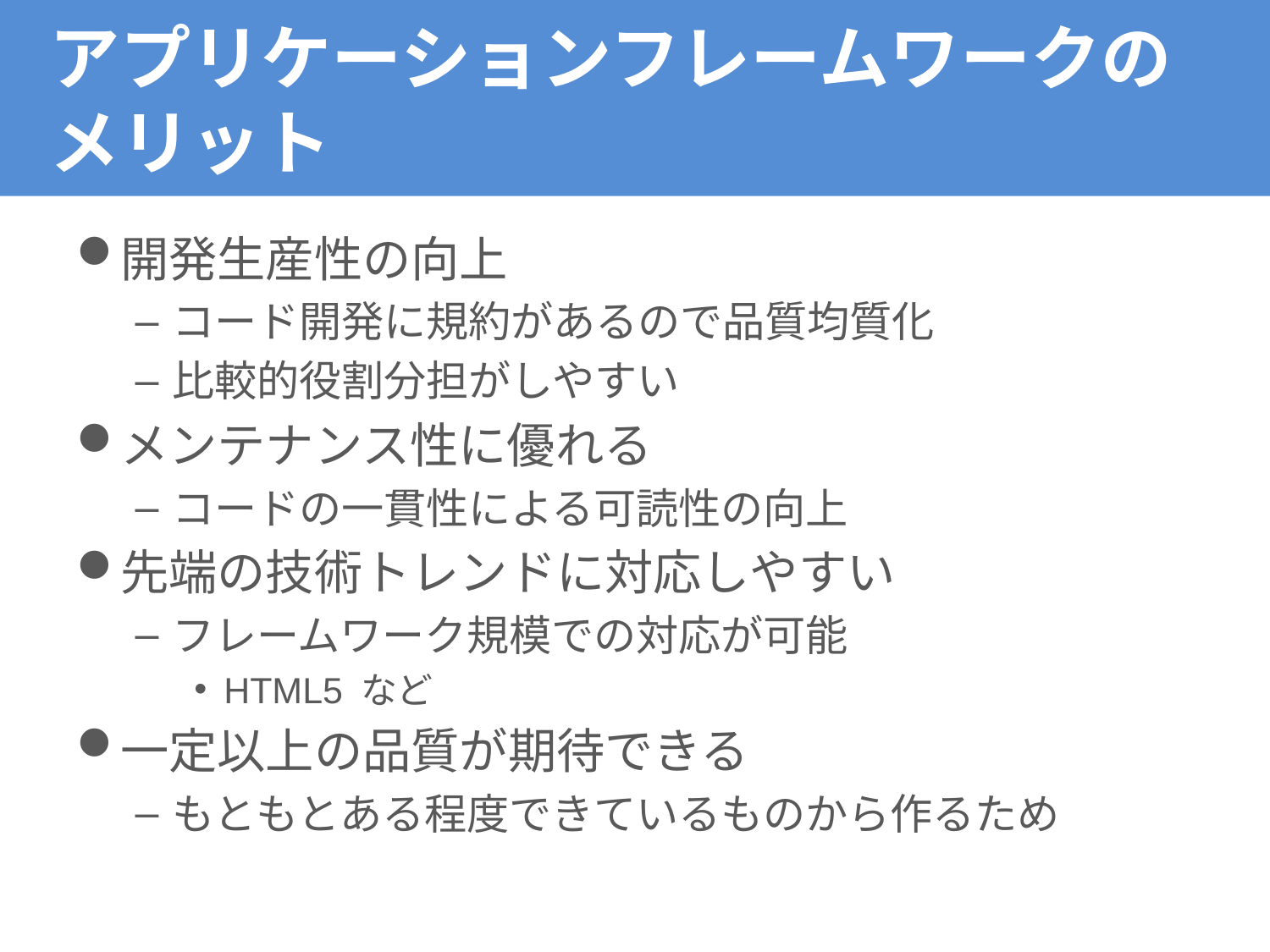

# アプリケーションフレームワークのメリット
開発生産性の向上
コード開発に規約があるので品質均質化
比較的役割分担がしやすい
メンテナンス性に優れる
コードの一貫性による可読性の向上
先端の技術トレンドに対応しやすい
フレームワーク規模での対応が可能
HTML5 など
一定以上の品質が期待できる
もともとある程度できているものから作るため